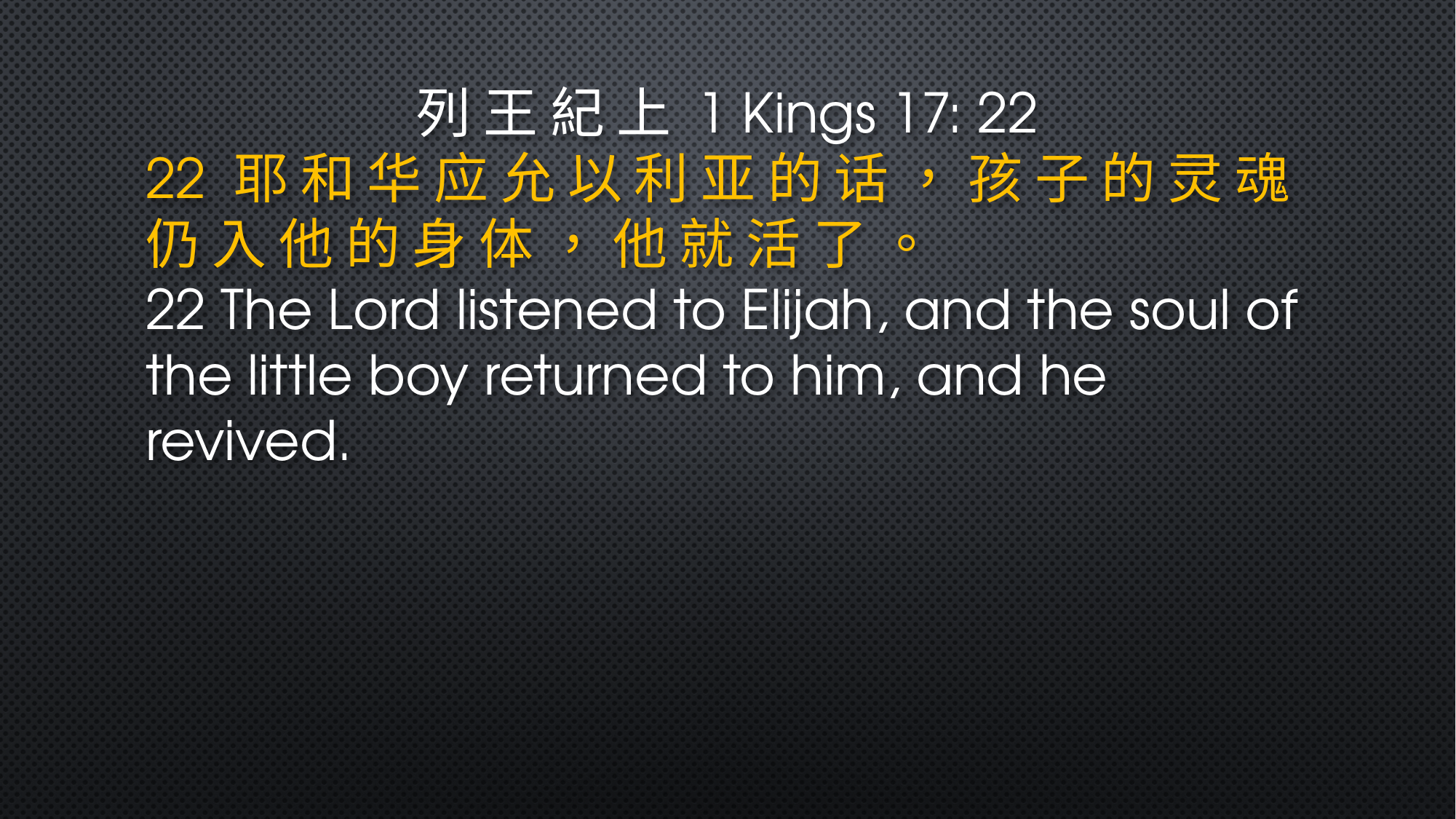

列 王 紀 上 1 Kings 17: 22
22 耶 和 华 应 允 以 利 亚 的 话 ， 孩 子 的 灵 魂 仍 入 他 的 身 体 ， 他 就 活 了 。
22 The Lord listened to Elijah, and the soul of the little boy returned to him, and he revived.